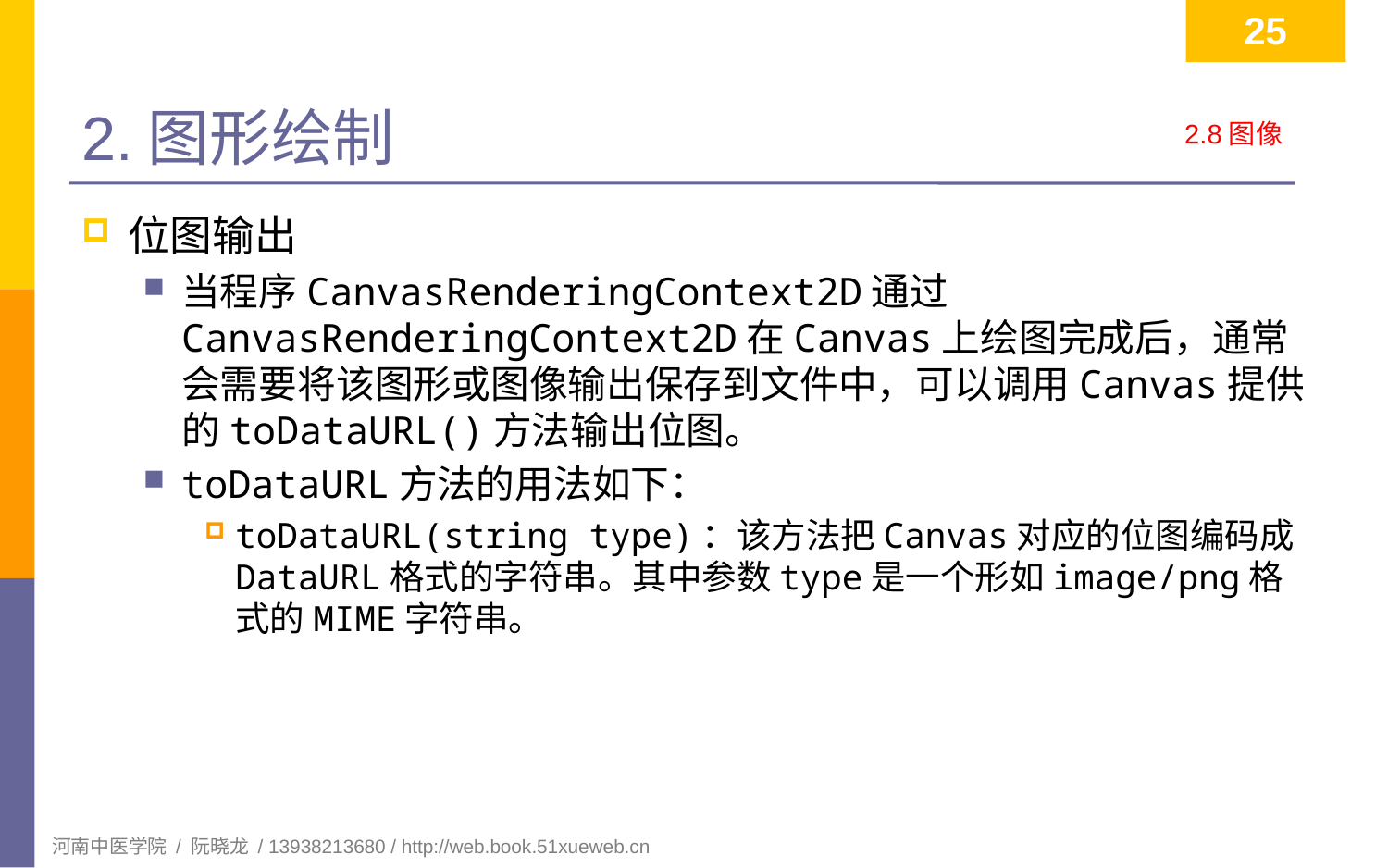

25
# 2.图形绘制
2.8图像
位图输出
当程序CanvasRenderingContext2D通过CanvasRenderingContext2D在Canvas上绘图完成后，通常会需要将该图形或图像输出保存到文件中，可以调用Canvas提供的toDataURL()方法输出位图。
toDataURL方法的用法如下：
toDataURL(string type)：该方法把Canvas对应的位图编码成DataURL格式的字符串。其中参数type是一个形如image/png格式的MIME字符串。